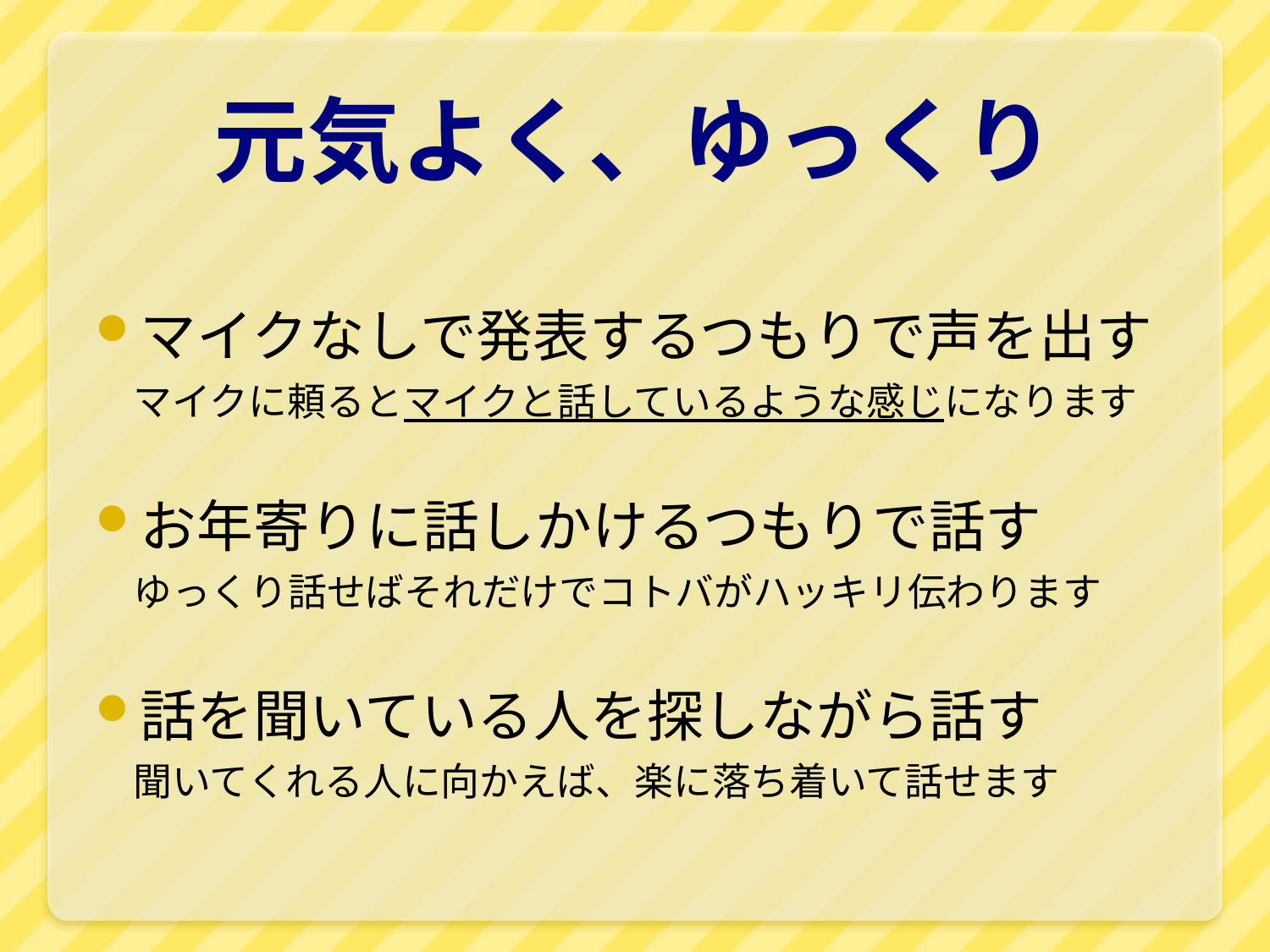

# 元気よく、ゆっくり
マイクなしで発表するつもりで声を出す
マイクに頼るとマイクと話しているような感じになります
お年寄りに話しかけるつもりで話す
ゆっくり話せばそれだけでコトバがハッキリ伝わります
話を聞いている人を探しながら話す
聞いてくれる人に向かえば、楽に落ち着いて話せます